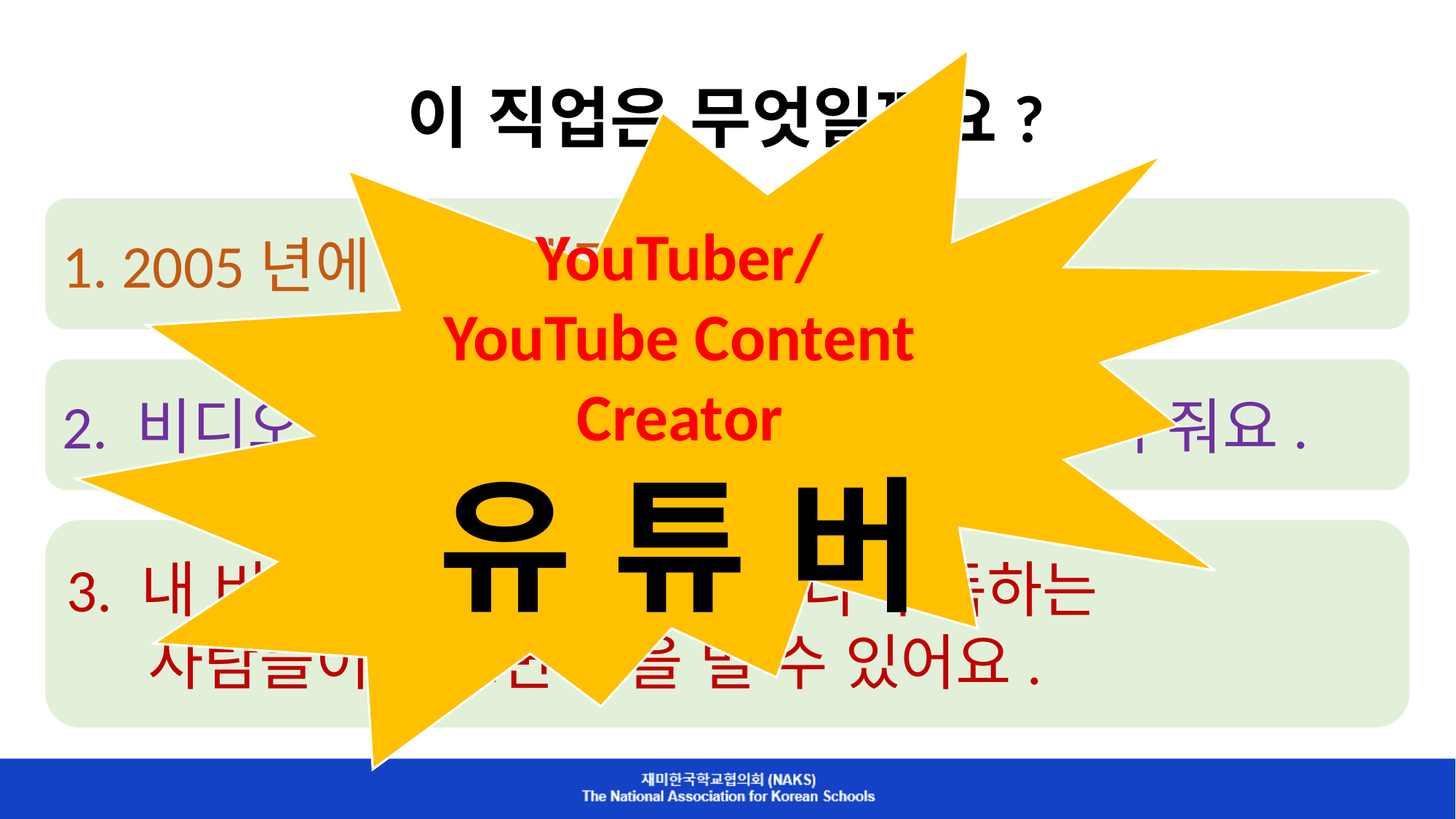

이 직업은 무엇일까요?
YouTuber/
YouTube Content Creator
유 튜 버
1. 2005년에 처음 생겨났어요.
2. 비디오를 만들어서 다른 사람들에게 보여 줘요.
3. 내 비디오를 보고 좋아하거나 구독하는
    사람들이 많으면 돈을 벌 수 있어요.